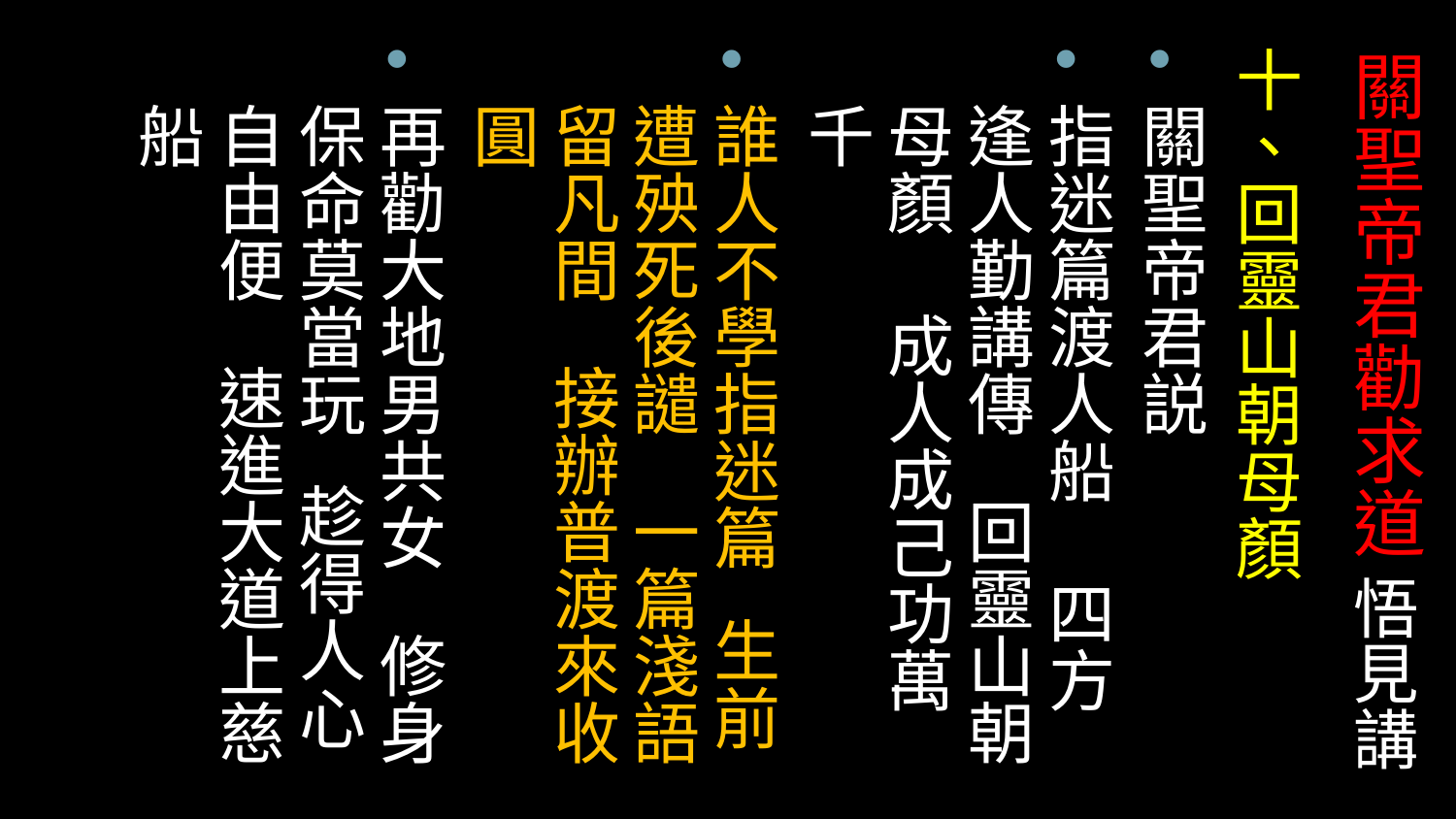

十、回靈山朝母顏
關聖帝君説
指迷篇渡人船     四方逢人勤講傳    回靈山朝母顏     成人成己功萬千
誰人不學指迷篇   生前遭殃死後譴    一篇淺語留凡間    接辦普渡來收圓
再勸大地男共女    修身保命莫當玩   趁得人心自由便    速進大道上慈船

# 關聖帝君勸求道 悟見講